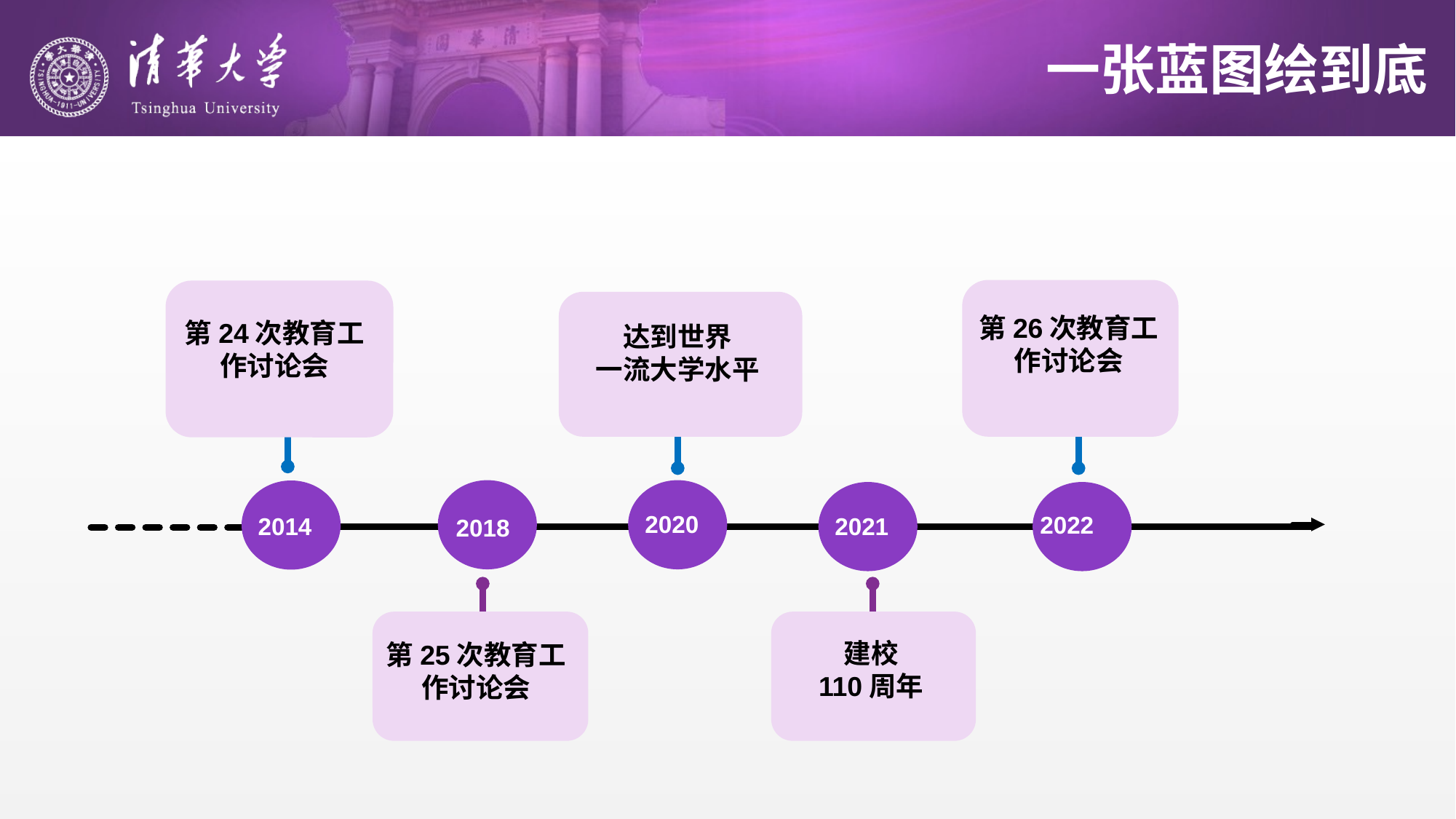

# 一张蓝图绘到底

第26次教育工作讨论会

第24次教育工作讨论会

达到世界
一流大学水平

2014

2020
2022
2021
2018

第25次教育工作讨论会

建校
110周年